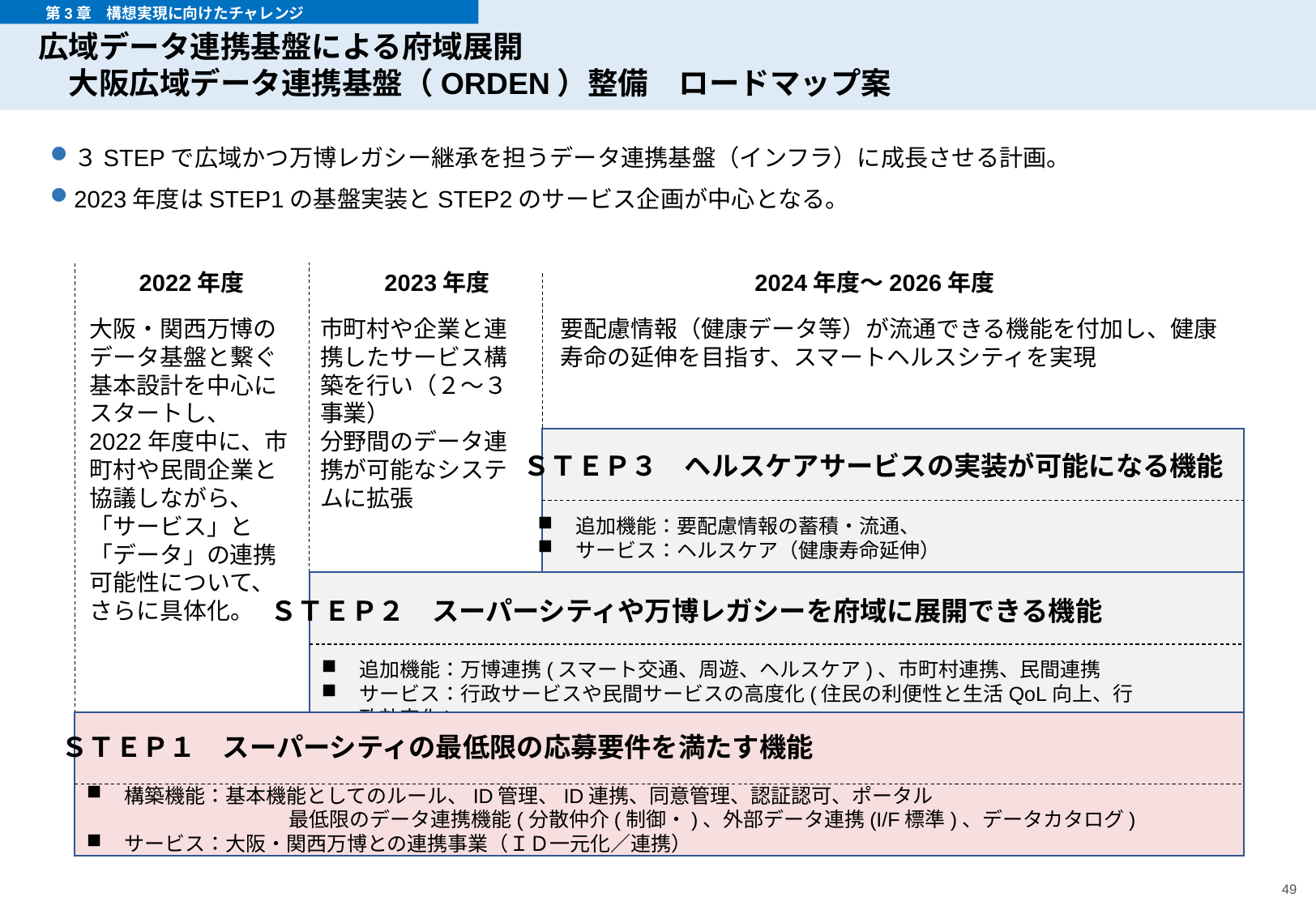

広域データ連携基盤による府域展開
　大阪広域データ連携基盤（ORDEN）整備　ロードマップ案
　　　第3章　構想実現に向けたチャレンジ
３STEPで広域かつ万博レガシー継承を担うデータ連携基盤（インフラ）に成長させる計画。
2023年度はSTEP1の基盤実装とSTEP2のサービス企画が中心となる。
2022年度
2023年度
2024年度～2026年度
大阪・関西万博のデータ基盤と繋ぐ基本設計を中心にスタートし、
2022年度中に、市町村や民間企業と協議しながら、
「サービス」と「データ」の連携可能性について、さらに具体化。
市町村や企業と連携したサービス構築を行い（２～３事業）
分野間のデータ連携が可能なシステムに拡張
要配慮情報（健康データ等）が流通できる機能を付加し、健康寿命の延伸を目指す、スマートヘルスシティを実現

ＳＴＥＰ３　ヘルスケアサービスの実装が可能になる機能
追加機能：要配慮情報の蓄積・流通、
サービス：ヘルスケア（健康寿命延伸）

ＳＴＥＰ２　スーパーシティや万博レガシーを府域に展開できる機能
追加機能：万博連携(スマート交通、周遊、ヘルスケア)、市町村連携、民間連携
サービス：行政サービスや民間サービスの高度化(住民の利便性と生活QoL向上、行政効率化)

ＳＴＥＰ１　スーパーシティの最低限の応募要件を満たす機能
構築機能：基本機能としてのルール、ID管理、ID連携、同意管理、認証認可、ポータル
　　　　　　　　　　最低限のデータ連携機能(分散仲介(制御・)、外部データ連携(I/F標準)、データカタログ)
サービス：大阪・関西万博との連携事業（ＩＤ一元化／連携）
49